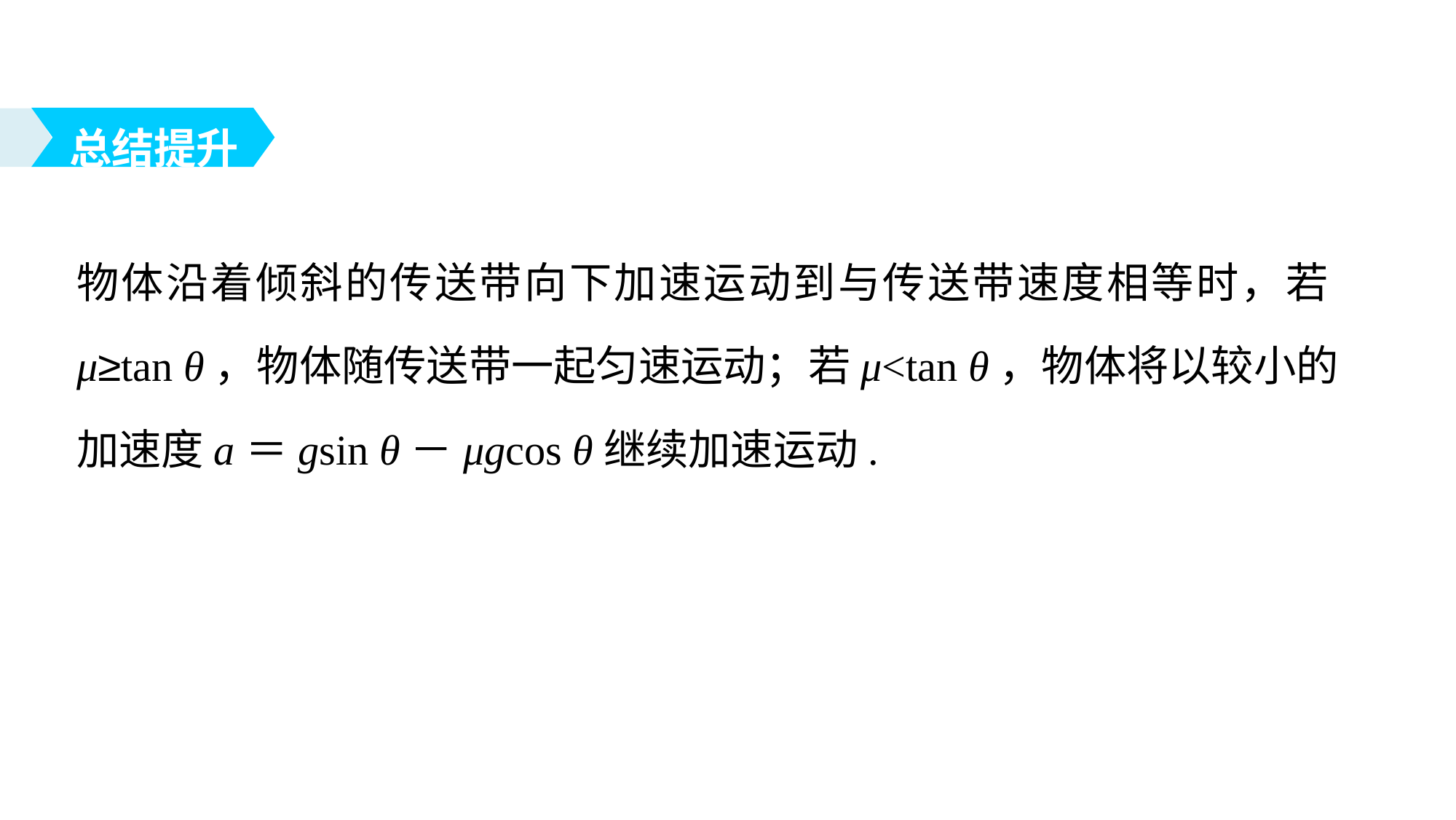

总结提升

物体沿着倾斜的传送带向下加速运动到与传送带速度相等时，若μ≥tan θ，物体随传送带一起匀速运动；若μ<tan θ，物体将以较小的加速度a＝gsin θ－μgcos θ继续加速运动.